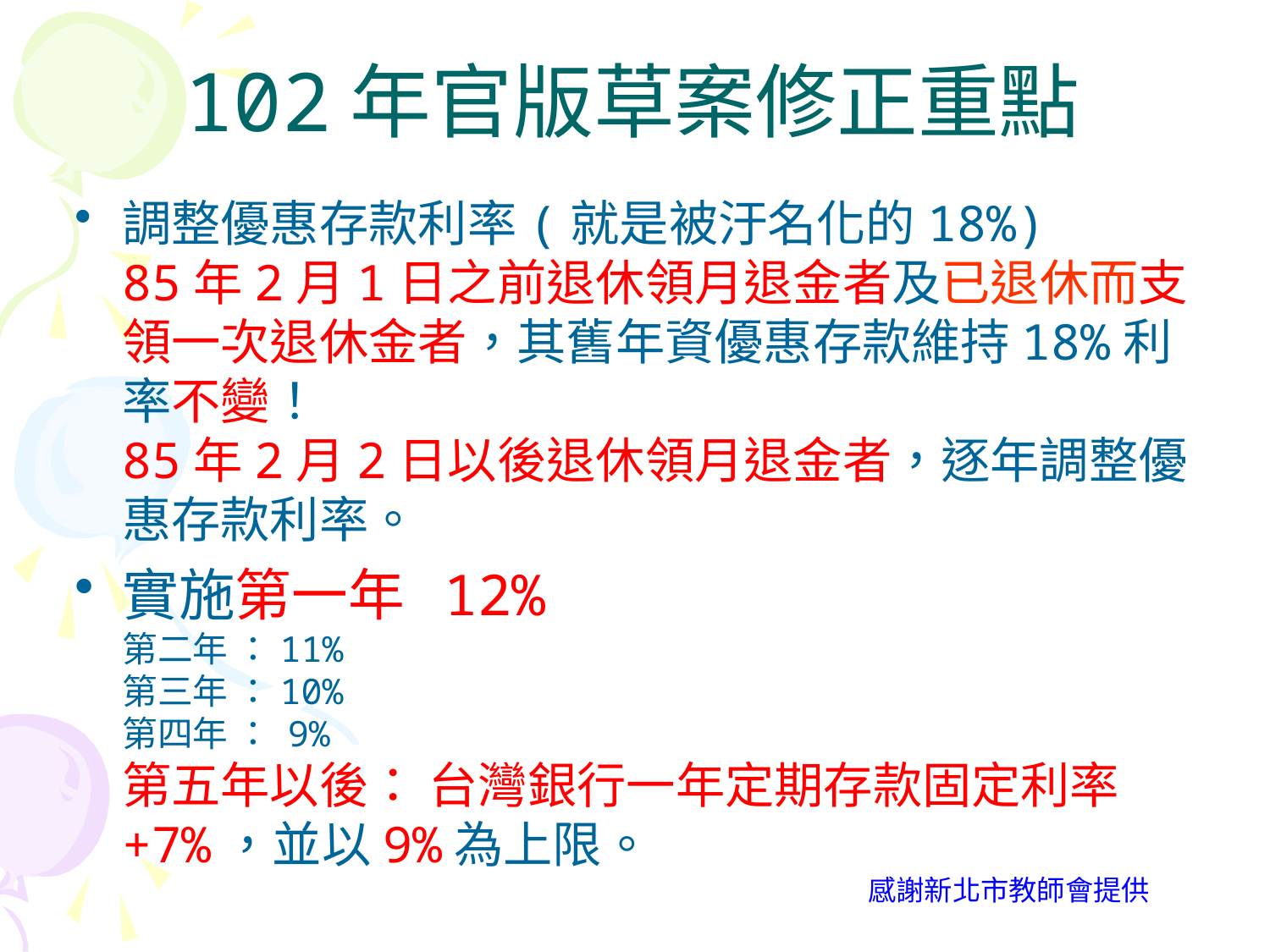

102年官版草案修正重點
調整優惠存款利率(就是被汙名化的18%)
85年2月1日之前退休領月退金者及已退休而支領一次退休金者，其舊年資優惠存款維持18%利率不變！
85年2月2日以後退休領月退金者，逐年調整優惠存款利率。
實施第一年  12%
第二年 ：11%
第三年 ：10%
第四年 ： 9%
第五年以後： 台灣銀行一年定期存款固定利率+7%，並以9%為上限。
感謝新北市教師會提供